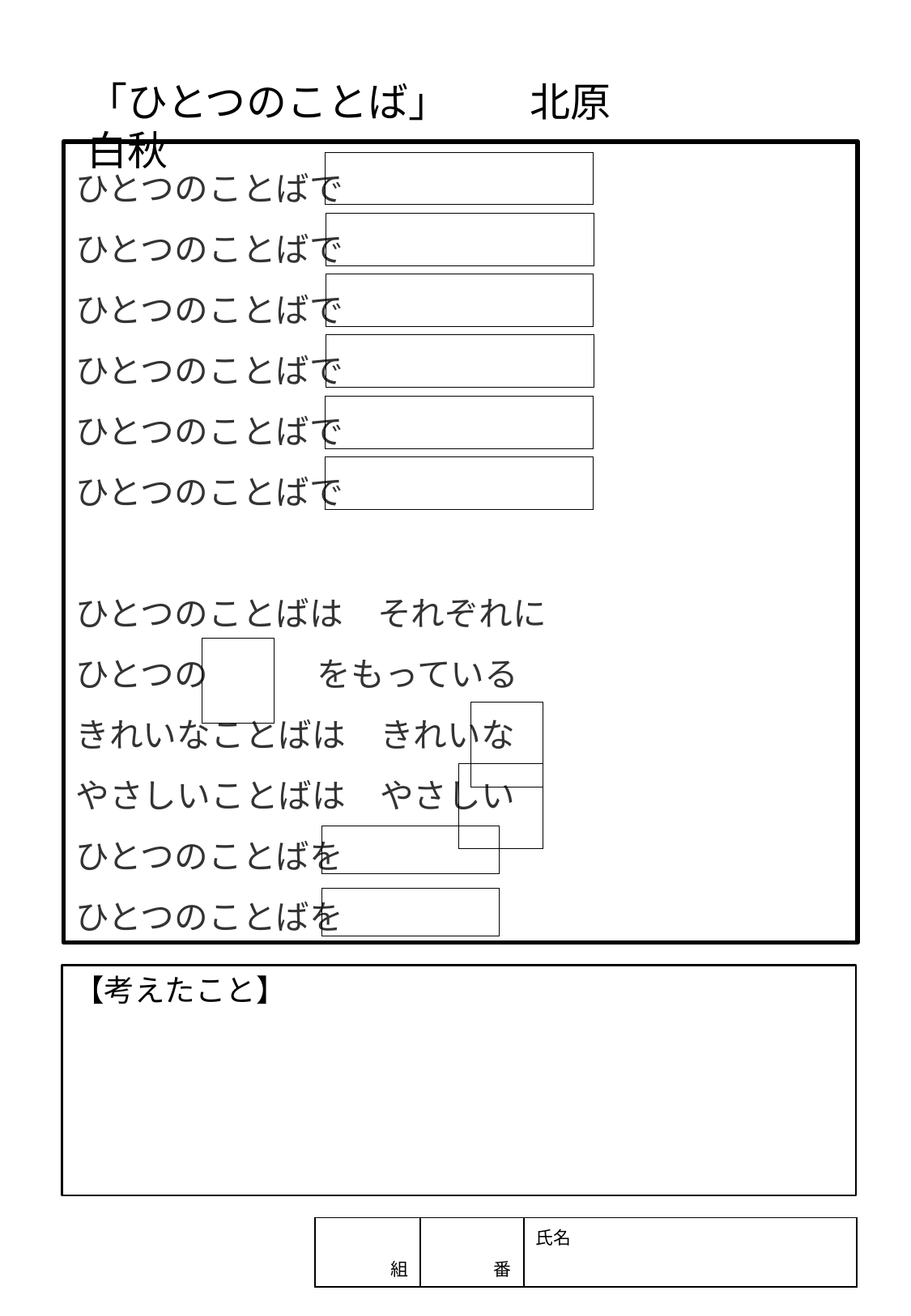

「ひとつのことば」　　北原白秋
ひとつのことばで
ひとつのことばで
ひとつのことばで
ひとつのことばで
ひとつのことばで
ひとつのことばで
ひとつのことばは　それぞれに
ひとつの　　　 をもっている
きれいなことばは　きれいな
やさしいことばは　やさしい
ひとつのことばを
ひとつのことばを

【考えたこと】

| 組 | 番 | 氏名 |
| --- | --- | --- |